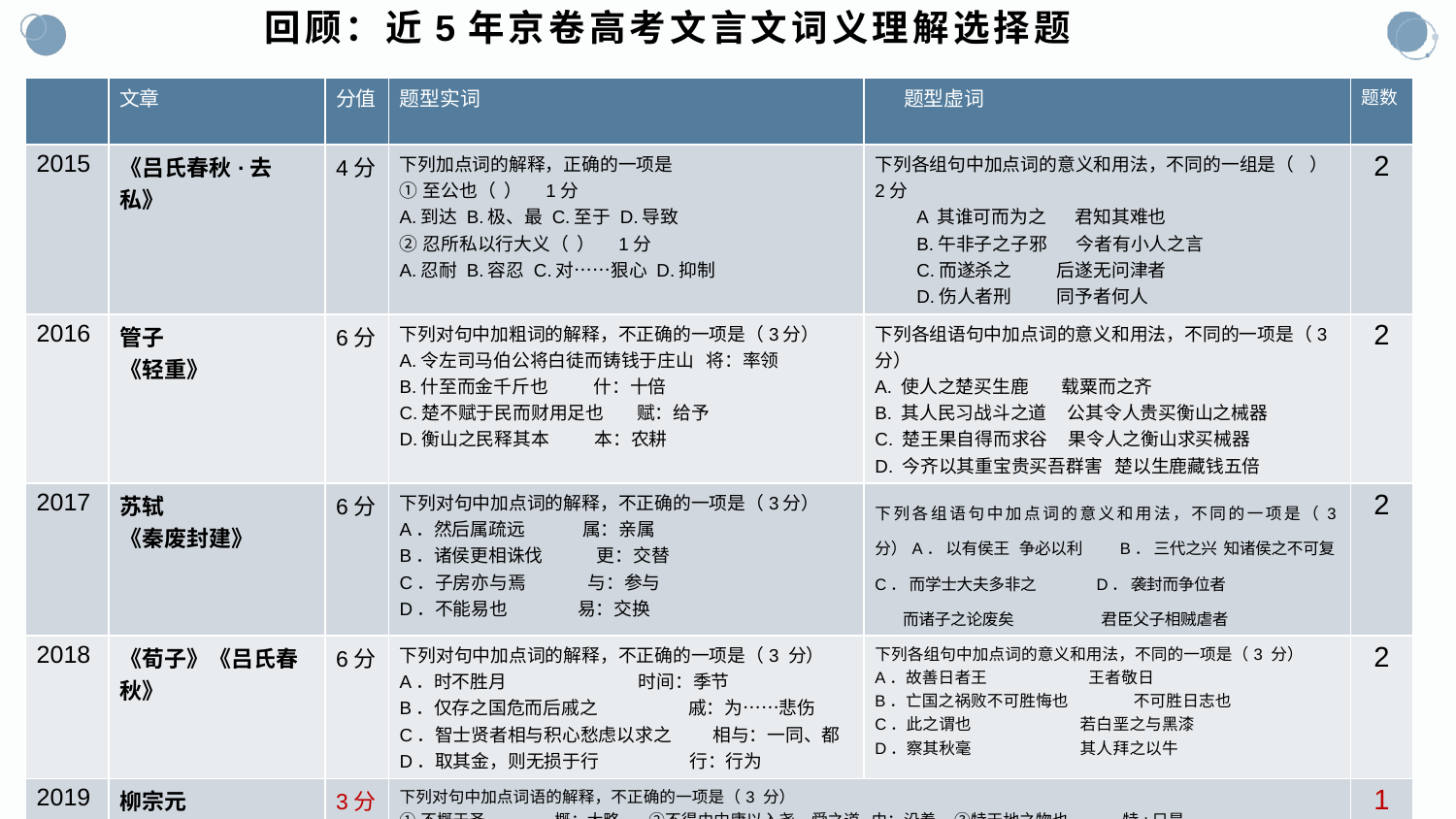

# 回顾：近5年京卷高考文言文词义理解选择题
|  | 文章 | 分值 | 题型实词 | 题型虚词 | 题数 |
| --- | --- | --- | --- | --- | --- |
| 2015 | 《吕氏春秋·去私》 | 4分 | 下列加点词的解释，正确的一项是 ①至公也（ ）　1分　 A.到达 B.极、最 C.至于 D.导致 ②忍所私以行大义（ ）　1分　　　 A.忍耐 B.容忍 C.对……狠心 D.抑制 | 下列各组句中加点词的意义和用法，不同的一组是（ ）2分 　　A 其谁可而为之 君知其难也 　　B.午非子之子邪 今者有小人之言 　　C.而遂杀之 后遂无问津者 　　D.伤人者刑 同予者何人 | 2 |
| 2016 | 管子 《轻重》 | 6分 | 下列对句中加粗词的解释，不正确的一项是（3分） A.令左司马伯公将白徒而铸钱于庄山   将：率领 B.什至而金千斤也           什：十倍 C.楚不赋于民而财用足也        赋：给予 D.衡山之民释其本           本：农耕 | 下列各组语句中加点词的意义和用法，不同的一项是（3分）      A. 使人之楚买生鹿 载粟而之齐 B. 其人民习战斗之道 公其令人贵买衡山之械器 C. 楚王果自得而求谷 果令人之衡山求买械器 D. 今齐以其重宝贵买吾群害 楚以生鹿藏钱五倍 | 2 |
| 2017 | 苏轼 《秦废封建》 | 6分 | 下列对句中加点词的解释，不正确的一项是（3分） A．然后属疏远 属：亲属 B．诸侯更相诛伐 更：交替 C．子房亦与焉 与：参与 D．不能易也 易：交换 | 下列各组语句中加点词的意义和用法，不同的一项是（3分）A． 以有侯王 争必以利 B． 三代之兴 知诸侯之不可复C． 而学士大夫多非之 D． 袭封而争位者 而诸子之论废矣 君臣父子相贼虐者 | 2 |
| 2018 | 《荀子》《吕氏春秋》 | 6分 | 下列对句中加点词的解释，不正确的一项是（3 分） A．时不胜月 时间：季节 B．仅存之国危而后戚之 戚：为……悲伤 C．智士贤者相与积心愁虑以求之 相与：一同、都 D．取其金，则无损于行 行：行为 | 下列各组句中加点词的意义和用法，不同的一项是（3 分） A．故善日者王 王者敬日 B．亡国之祸败不可胜悔也 不可胜日志也 C．此之谓也 若白垩之与黑漆 D．察其秋毫 其人拜之以牛 | 2 |
| 2019 | 柳宗元 《非国语》 | 3分 | 下列对句中加点词语的解释，不正确的一项是（3 分） ①不概于圣 概：大略 ②不得由中庸以入尧、舜之道 由：沿着 ③特天地之物也 特:只是 ④是恶乎与我谋 恶乎：于何、怎么会 ⑤必涌溢蒸郁以糜百物 糜：使……熟烂 ⑥抑人事乎 抑：还是 ⑦吾既陈于前矣 既：既然 ⑧不有他术乎 术：途径、方法 A①⑦ B②⑧ C⑥③ D④⑤ |  | 1 |